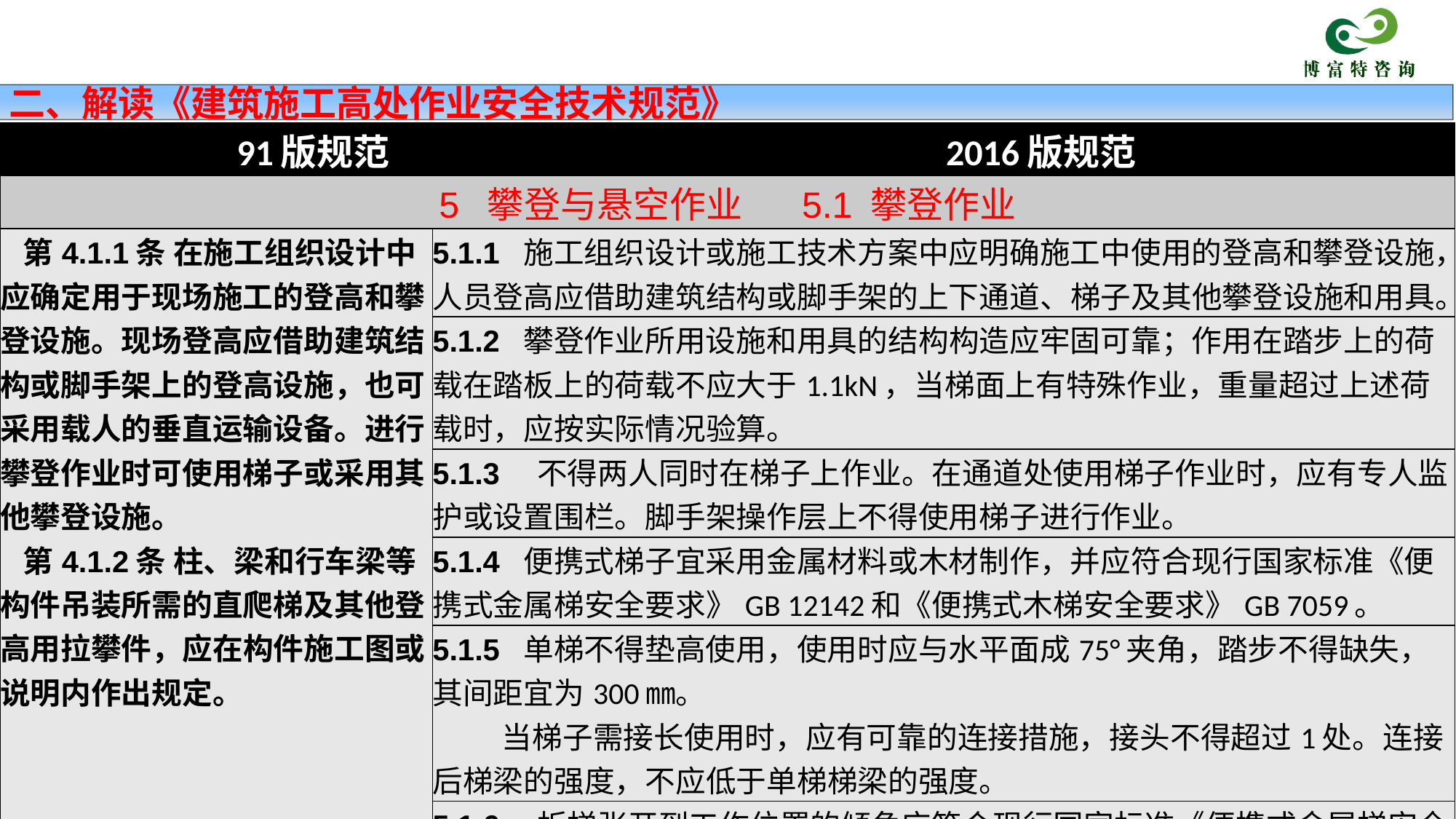

二、解读《建筑施工高处作业安全技术规范》
| 91版规范 |  | 2016版规范 |
| --- | --- | --- |
| 5 攀登与悬空作业 5.1 攀登作业 |  |  |
| 第4.1.1条 在施工组织设计中应确定用于现场施工的登高和攀登设施。现场登高应借助建筑结构或脚手架上的登高设施，也可采用载人的垂直运输设备。进行攀登作业时可使用梯子或采用其他攀登设施。 第4.1.2条 柱、梁和行车梁等构件吊装所需的直爬梯及其他登高用拉攀件，应在构件施工图或说明内作出规定。 | 5.1.1 施工组织设计或施工技术方案中应明确施工中使用的登高和攀登设施，人员登高应借助建筑结构或脚手架的上下通道、梯子及其他攀登设施和用具。 |  |
|  | 5.1.2 攀登作业所用设施和用具的结构构造应牢固可靠；作用在踏步上的荷载在踏板上的荷载不应大于1.1kN，当梯面上有特殊作业，重量超过上述荷载时，应按实际情况验算。 |  |
|  | 5.1.3　不得两人同时在梯子上作业。在通道处使用梯子作业时，应有专人监护或设置围栏。脚手架操作层上不得使用梯子进行作业。 |  |
|  | 5.1.4 便携式梯子宜采用金属材料或木材制作，并应符合现行国家标准《便携式金属梯安全要求》GB 12142和《便携式木梯安全要求》GB 7059。 |  |
|  | 5.1.5 单梯不得垫高使用，使用时应与水平面成75°夹角，踏步不得缺失，其间距宜为300㎜。 当梯子需接长使用时，应有可靠的连接措施，接头不得超过1处。连接后梯梁的强度，不应低于单梯梯梁的强度。 |  |
|  | 5.1.6　折梯张开到工作位置的倾角应符合现行国家标准《便携式金属梯安全要求》GB 12142和《便携式木梯安全要求》GB 7059的有关规定，并应有整体的金属撑杆或可靠的锁定装置。 |  |